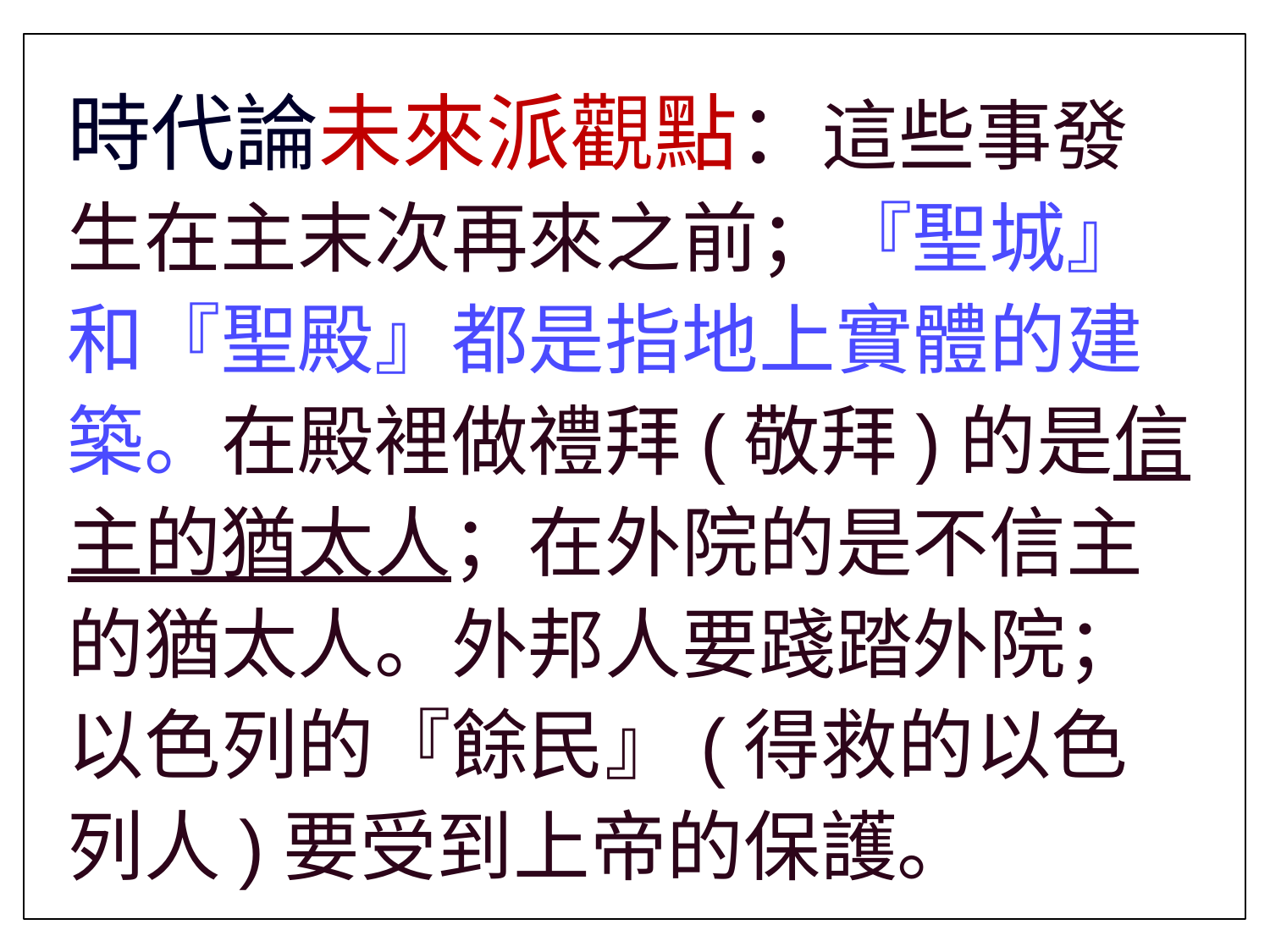

時代論未來派觀點：這些事發生在主末次再來之前；『聖城』和『聖殿』都是指地上實體的建築。在殿裡做禮拜(敬拜)的是信主的猶太人；在外院的是不信主的猶太人。外邦人要踐踏外院；以色列的『餘民』(得救的以色列人)要受到上帝的保護。